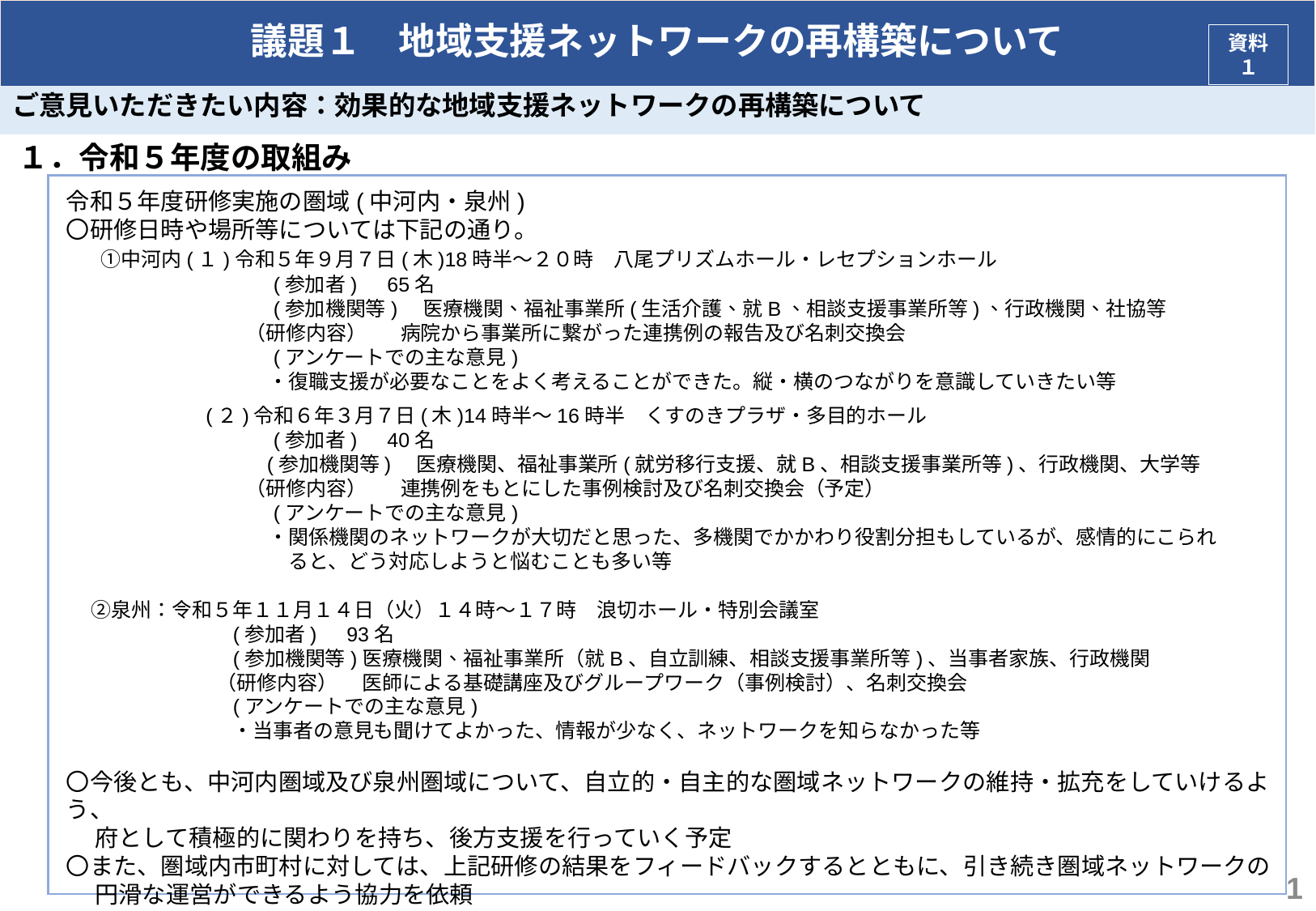

# 議題１　地域支援ネットワークの再構築について
資料１
ご意見いただきたい内容：効果的な地域支援ネットワークの再構築について

１．令和５年度の取組み

令和５年度研修実施の圏域(中河内・泉州)
〇研修日時や場所等については下記の通り。
 　①中河内(１)令和５年９月７日(木)18時半～２０時　八尾プリズムホール・レセプションホール
　　　　　　　　　　(参加者)　65名
　　　　　　　　　　(参加機関等)　医療機関、福祉事業所(生活介護、就B、相談支援事業所等)、行政機関、社協等
　   　　　　　　　 （研修内容）   　病院から事業所に繋がった連携例の報告及び名刺交換会
　　　　　　　　　　(アンケートでの主な意見)
　　　　　　　　　　・復職支援が必要なことをよく考えることができた。縦・横のつながりを意識していきたい等
　　   　　　　(２)令和６年３月７日(木)14時半～16時半　くすのきプラザ・多目的ホール
　　　　　　　　　　(参加者)　40名
  　　　　　　　　　(参加機関等)　医療機関、福祉事業所(就労移行支援、就B、相談支援事業所等)、行政機関、大学等
　　　   　　　　　 （研修内容）　   連携例をもとにした事例検討及び名刺交換会（予定）
　　　　　　　　　　(アンケートでの主な意見)
　　　　　　　　　　・関係機関のネットワークが大切だと思った、多機関でかかわり役割分担もしているが、感情的にこられ
　　　　　　　　　　　ると、どう対応しようと悩むことも多い等

　 ②泉州：令和５年１１月１４日（火）１４時～１７時　浪切ホール・特別会議室
　　　　　　　　(参加者)　93名
　　　　　　　　(参加機関等)医療機関、福祉事業所（就B、自立訓練、相談支援事業所等)、当事者家族、行政機関
　　　　 　 　　（研修内容）　 医師による基礎講座及びグループワーク（事例検討）、名刺交換会
　　　　　　　　(アンケートでの主な意見)
　　　　　　　　 ・当事者の意見も聞けてよかった、情報が少なく、ネットワークを知らなかった等

〇今後とも、中河内圏域及び泉州圏域について、自立的・自主的な圏域ネットワークの維持・拡充をしていけるよう、
　 府として積極的に関わりを持ち、後方支援を行っていく予定
〇また、圏域内市町村に対しては、上記研修の結果をフィードバックするとともに、引き続き圏域ネットワークの
　 円滑な運営ができるよう協力を依頼
1